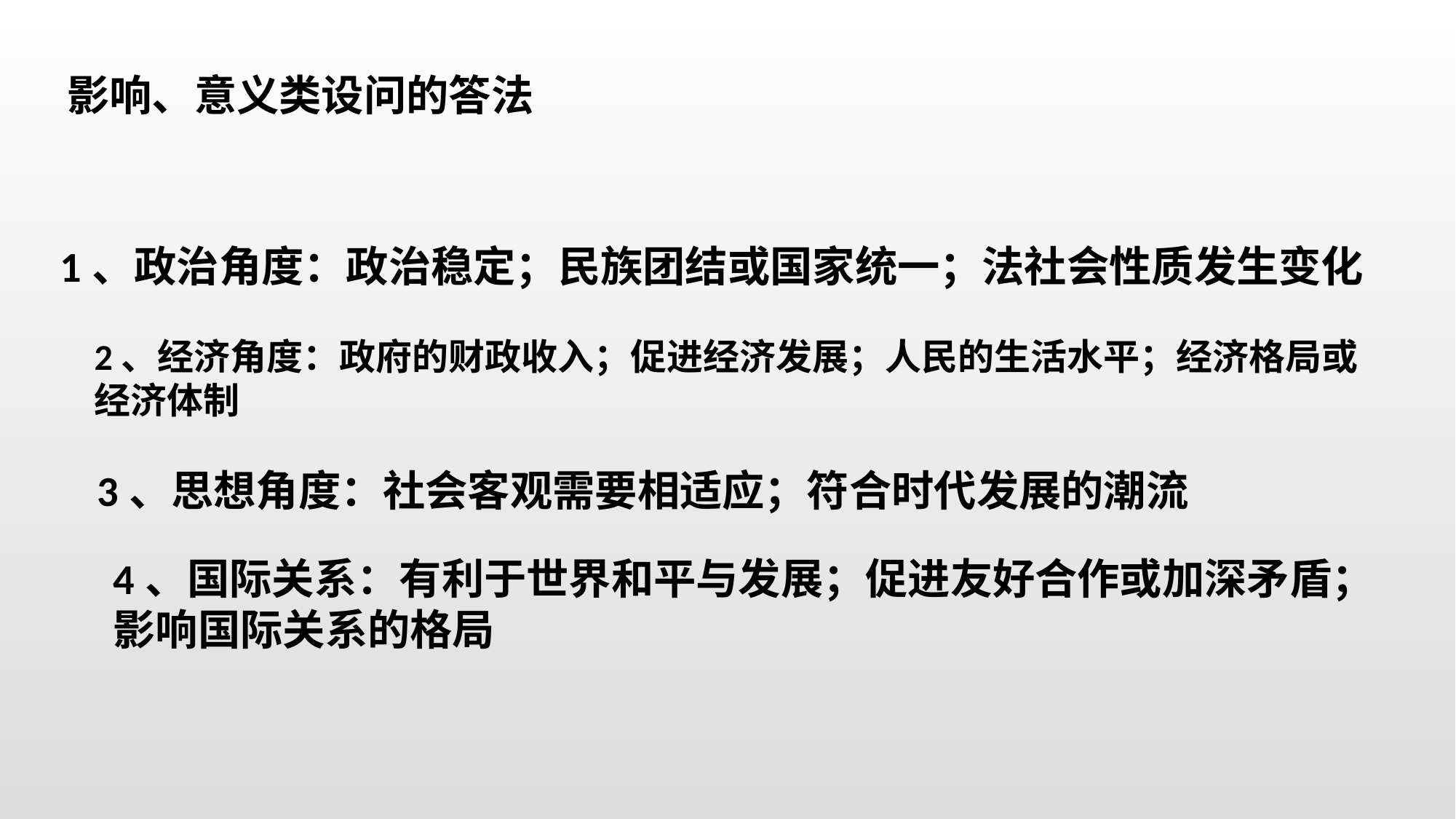

影响、意义类设问的答法
1、政治角度：政治稳定；民族团结或国家统一；法社会性质发生变化

2、经济角度：政府的财政收入；促进经济发展；人民的生活水平；经济格局或经济体制
3、思想角度：社会客观需要相适应；符合时代发展的潮流

4、国际关系：有利于世界和平与发展；促进友好合作或加深矛盾；
影响国际关系的格局